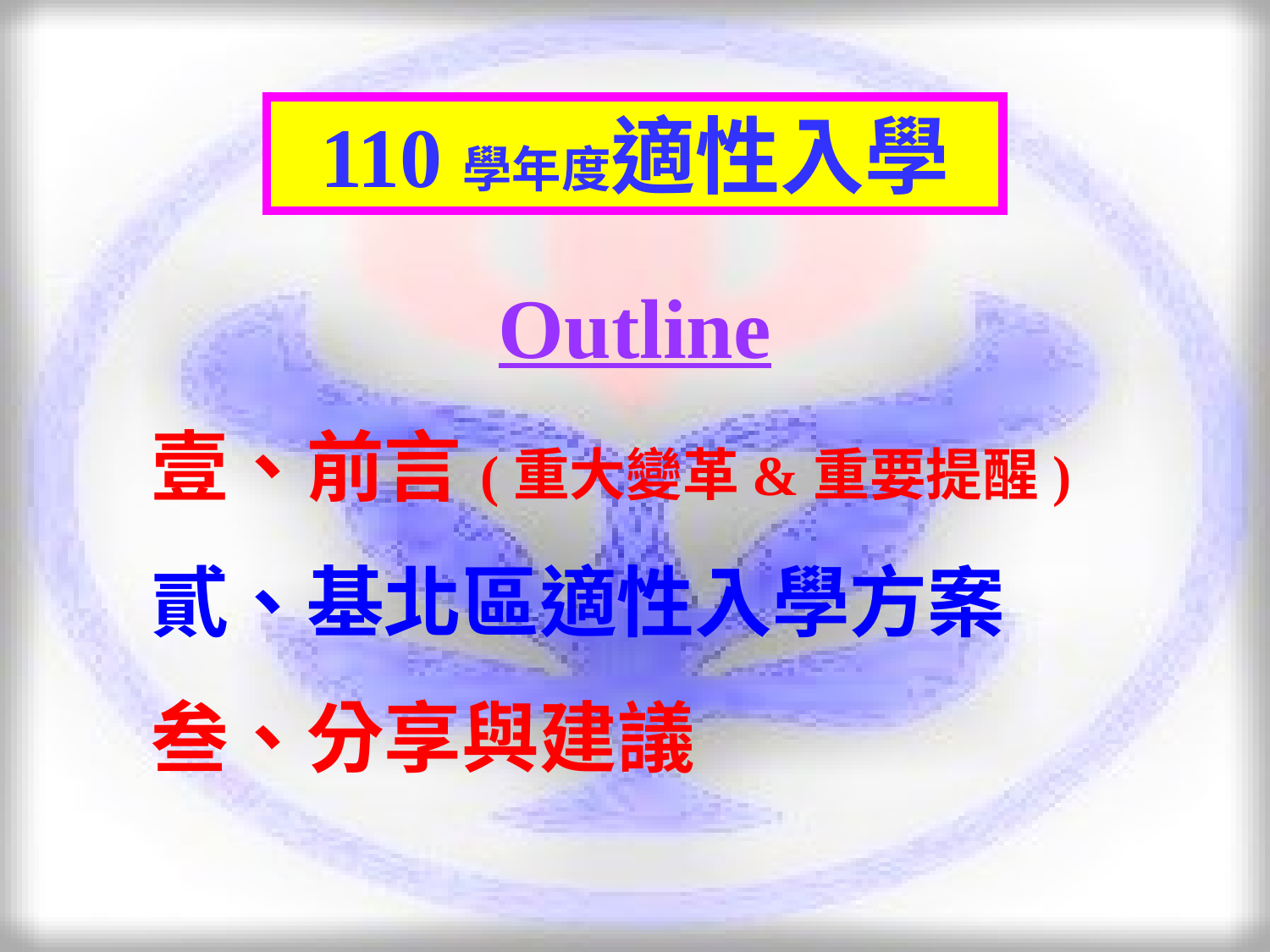

110學年度適性入學
Outline
壹、前言(重大變革&重要提醒)
貳、基北區適性入學方案
叁、分享與建議